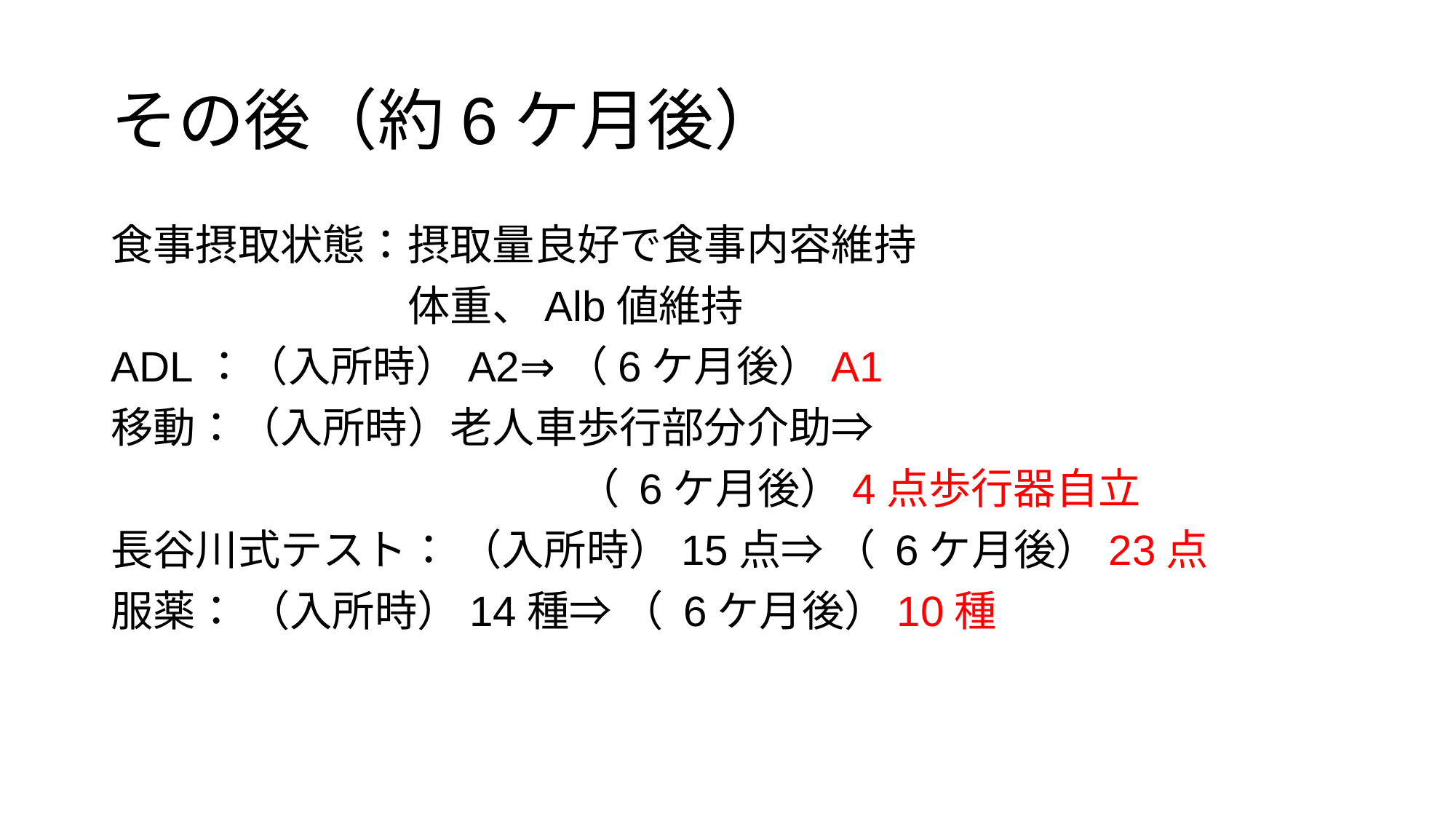

# その後（約6ケ月後）
食事摂取状態：摂取量良好で食事内容維持
　　　　　　　体重、Alb値維持
ADL：（入所時）A2⇒（6ケ月後）A1
移動：（入所時）老人車歩行部分介助⇒
　　　　　　　　　　　（ 6ケ月後）4点歩行器自立
長谷川式テスト： （入所時）15点⇒ （ 6ケ月後）23点
服薬： （入所時）14種⇒ （ 6ケ月後）10種